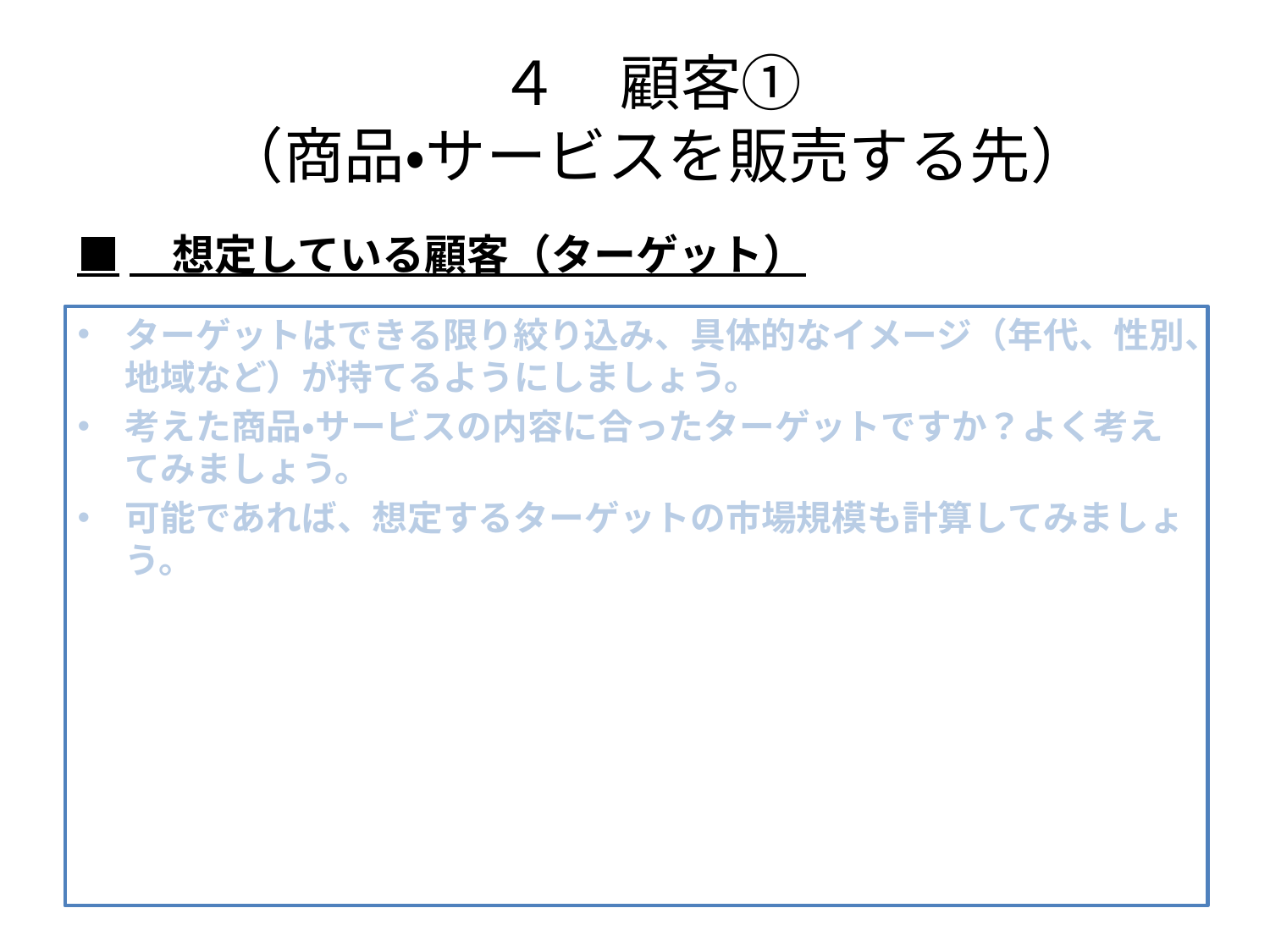

# ４　顧客① （商品・サービスを販売する先）
■　想定している顧客（ターゲット）

ターゲットはできる限り絞り込み、具体的なイメージ（年代、性別、地域など）が持てるようにしましょう。
考えた商品・サービスの内容に合ったターゲットですか？よく考えてみましょう。
可能であれば、想定するターゲットの市場規模も計算してみましょう。